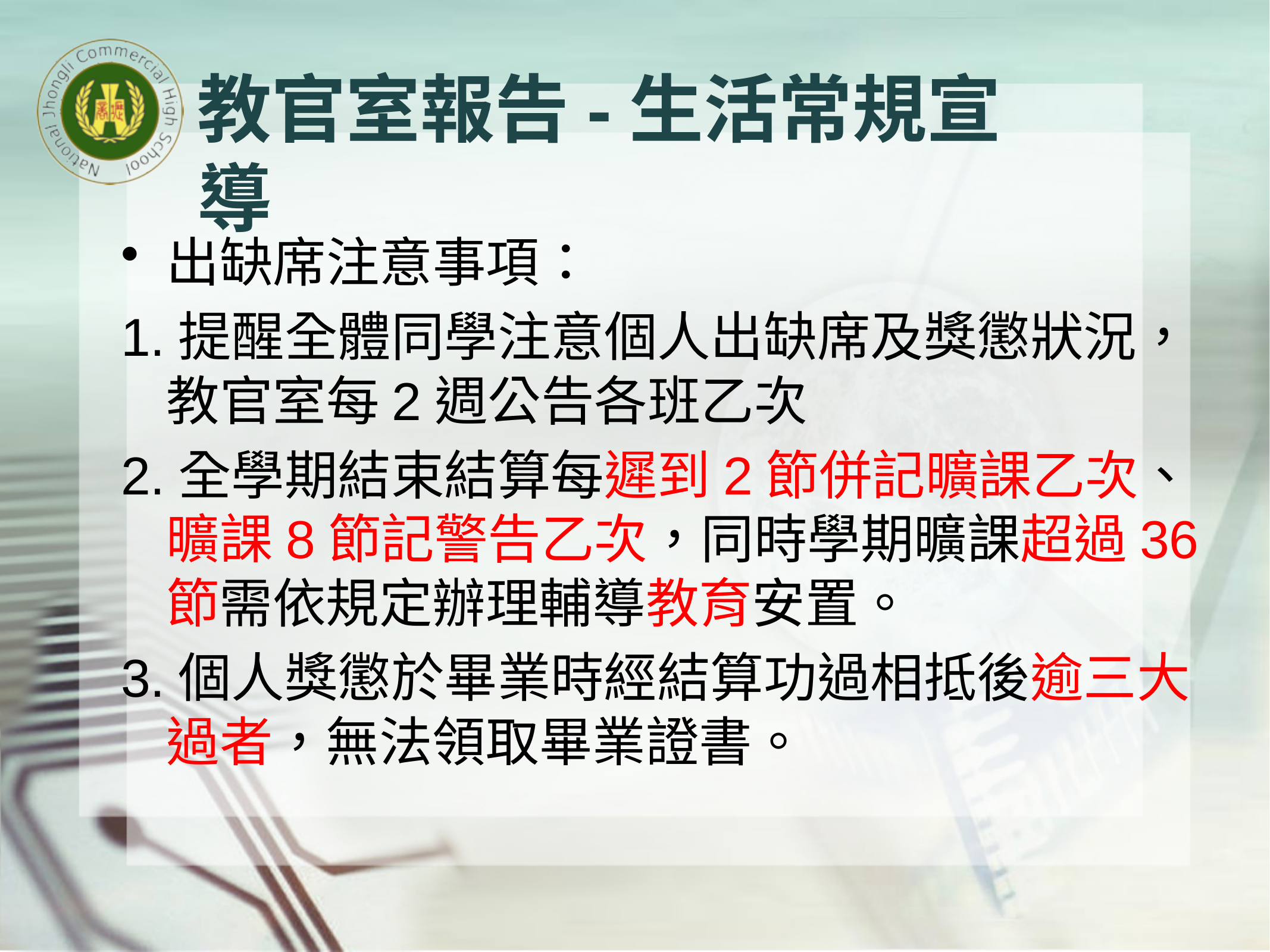

# 教官室報告-生活常規宣導
出缺席注意事項：
1.提醒全體同學注意個人出缺席及獎懲狀況，教官室每2週公告各班乙次
2.全學期結束結算每遲到2節併記曠課乙次、曠課8節記警告乙次，同時學期曠課超過36節需依規定辦理輔導教育安置。
3.個人獎懲於畢業時經結算功過相抵後逾三大過者，無法領取畢業證書。